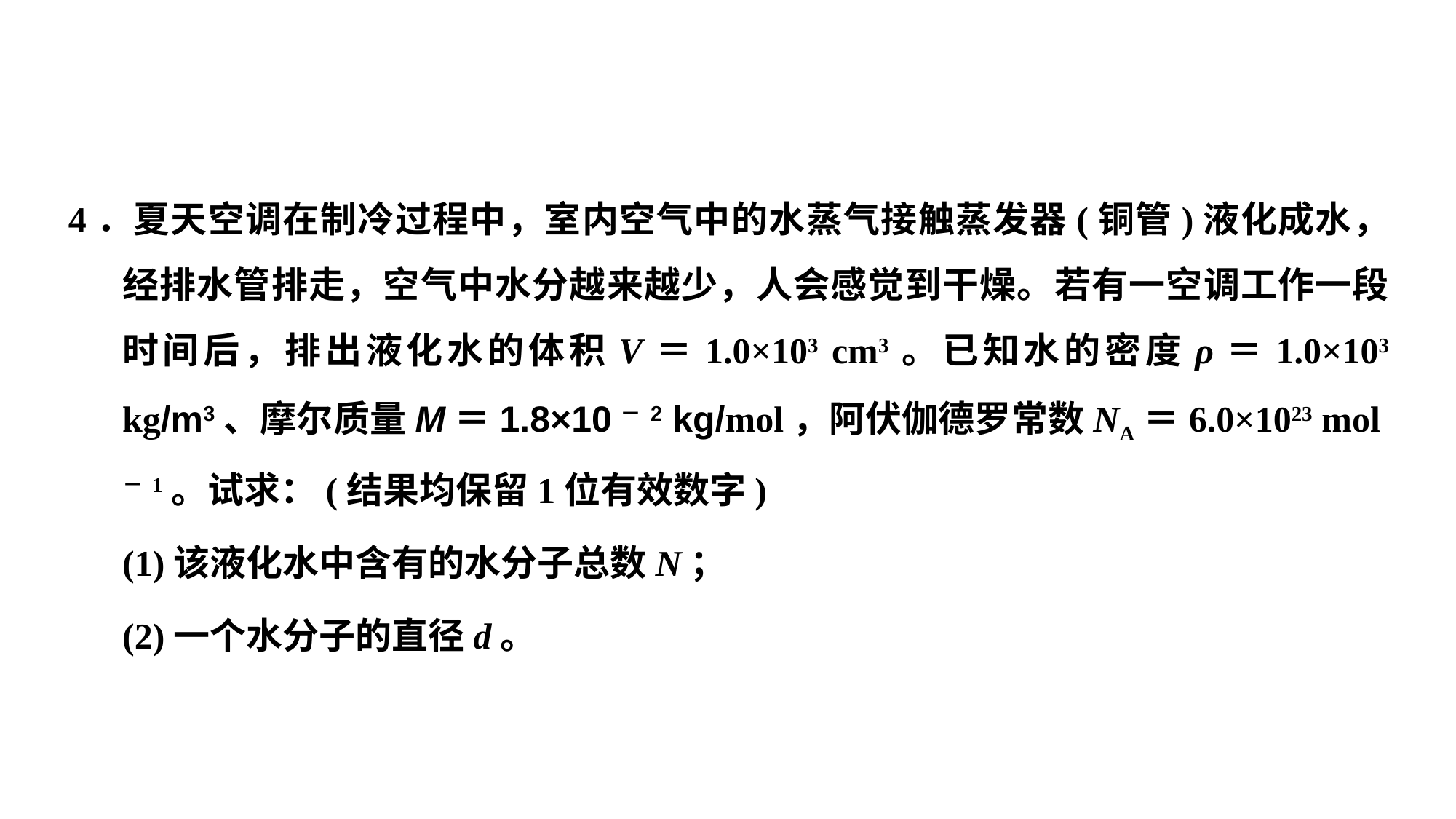

4．夏天空调在制冷过程中，室内空气中的水蒸气接触蒸发器(铜管)液化成水，经排水管排走，空气中水分越来越少，人会感觉到干燥。若有一空调工作一段时间后，排出液化水的体积V＝1.0×103 cm3。已知水的密度ρ＝1.0×103 kg/m3、摩尔质量M＝1.8×10－2 kg/mol，阿伏伽德罗常数NA＝6.0×1023 mol－1。试求：(结果均保留1位有效数字)
(1)该液化水中含有的水分子总数N；
(2)一个水分子的直径d。